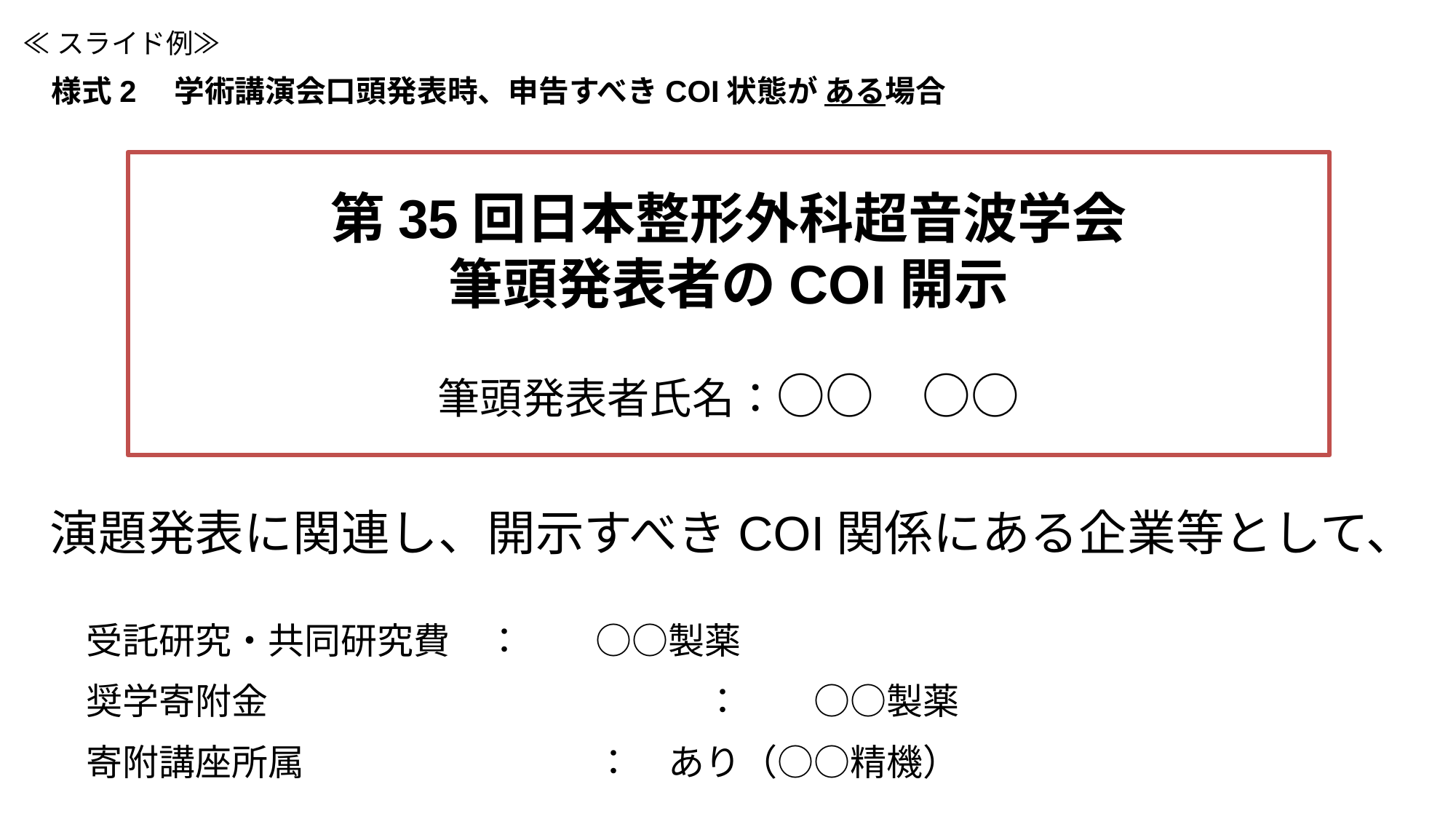

≪スライド例≫
様式2　学術講演会口頭発表時、申告すべきCOI状態が ある場合

第35回日本整形外科超音波学会
筆頭発表者のCOI開示

筆頭発表者氏名：○○　○○
演題発表に関連し、開示すべきCOI関係にある企業等として、

　受託研究・共同研究費	：	○○製薬
　奨学寄附金				：	○○製薬
　寄附講座所属			：　あり（○○精機）